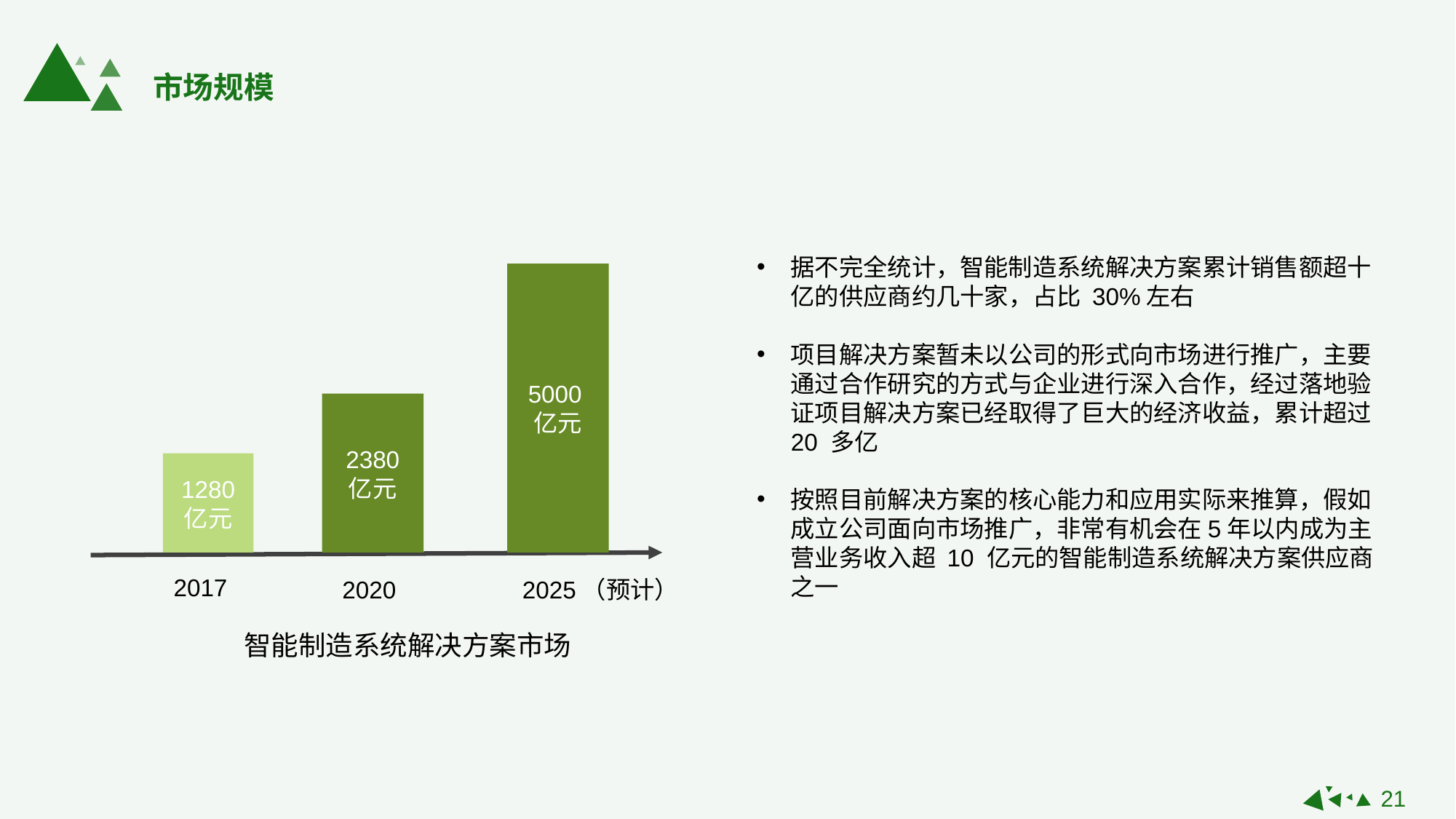

市场规模

据不完全统计，智能制造系统解决方案累计销售额超十亿的供应商约几十家，占比 30%左右

项目解决方案暂未以公司的形式向市场进行推广，主要通过合作研究的方式与企业进行深入合作，经过落地验证项目解决方案已经取得了巨大的经济收益，累计超过 20 多亿

按照目前解决方案的核心能力和应用实际来推算，假如成立公司面向市场推广，非常有机会在5年以内成为主营业务收入超 10 亿元的智能制造系统解决方案供应商之一
5000亿元
2380
亿元
1280
亿元
2017
2020
2025（预计）
智能制造系统解决方案市场
21